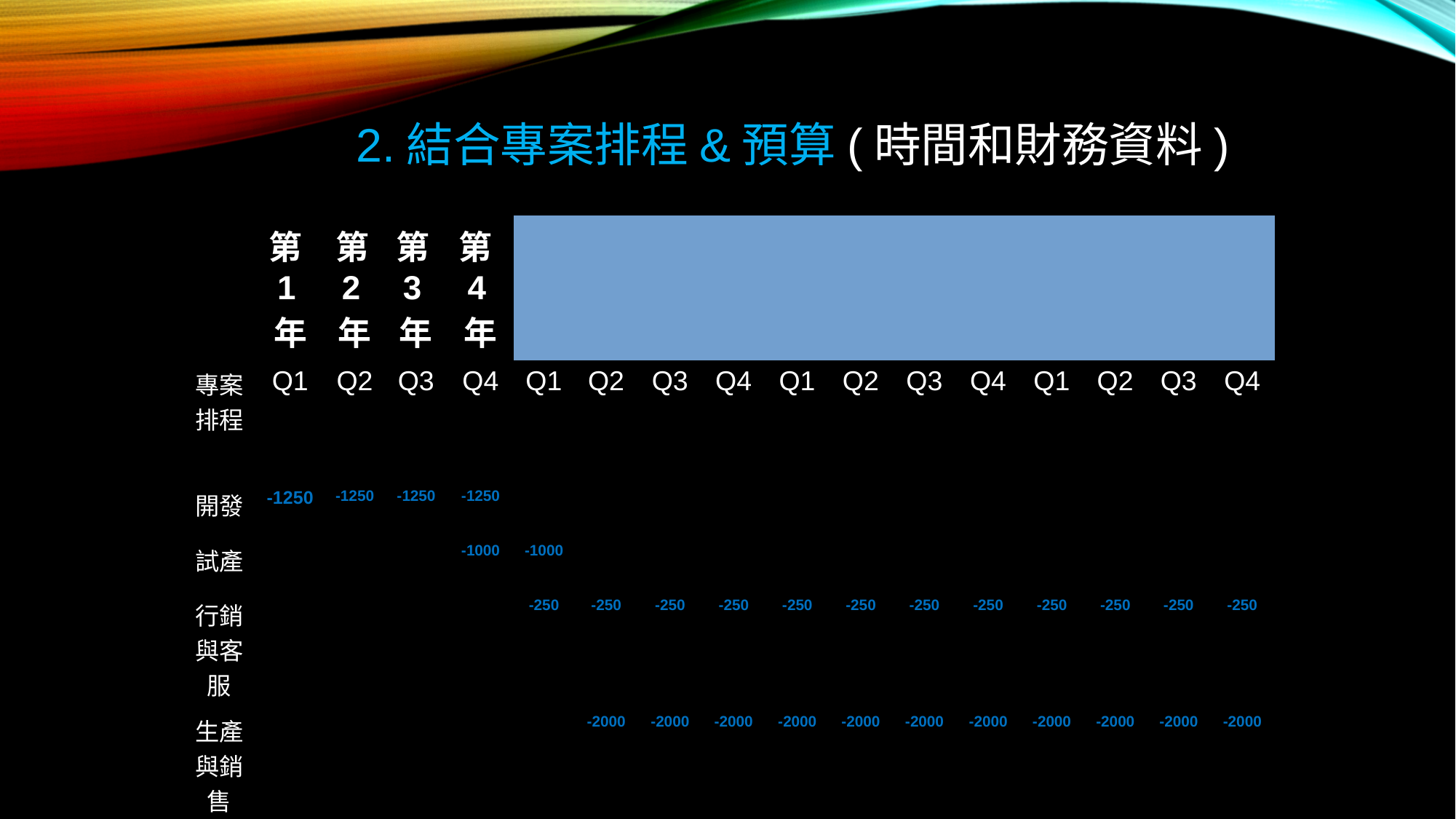

2.結合專案排程&預算(時間和財務資料)

|  | 第1年 | 第2年 | 第3年 | 第4年 |
| --- | --- | --- | --- | --- |
| 專案排程 | Q1 | Q2 | Q3 | Q4 | Q1 | Q2 | Q3 | Q4 | Q1 | Q2 | Q3 | Q4 | Q1 | Q2 | Q3 | Q4 |
| 開發 | -1250 | -1250 | -1250 | -1250 |  |  |  |  |  |  |  |  |  |  |  |  |
| 試產 |  |  |  | -1000 | -1000 |  |  |  |  |  |  |  |  |  |  |  |
| 行銷與客服 |  |  |  |  | -250 | -250 | -250 | -250 | -250 | -250 | -250 | -250 | -250 | -250 | -250 | -250 |
| 生產與銷售 |  |  |  |  |  | -2000 | -2000 | -2000 | -2000 | -2000 | -2000 | -2000 | -2000 | -2000 | -2000 | -2000 |